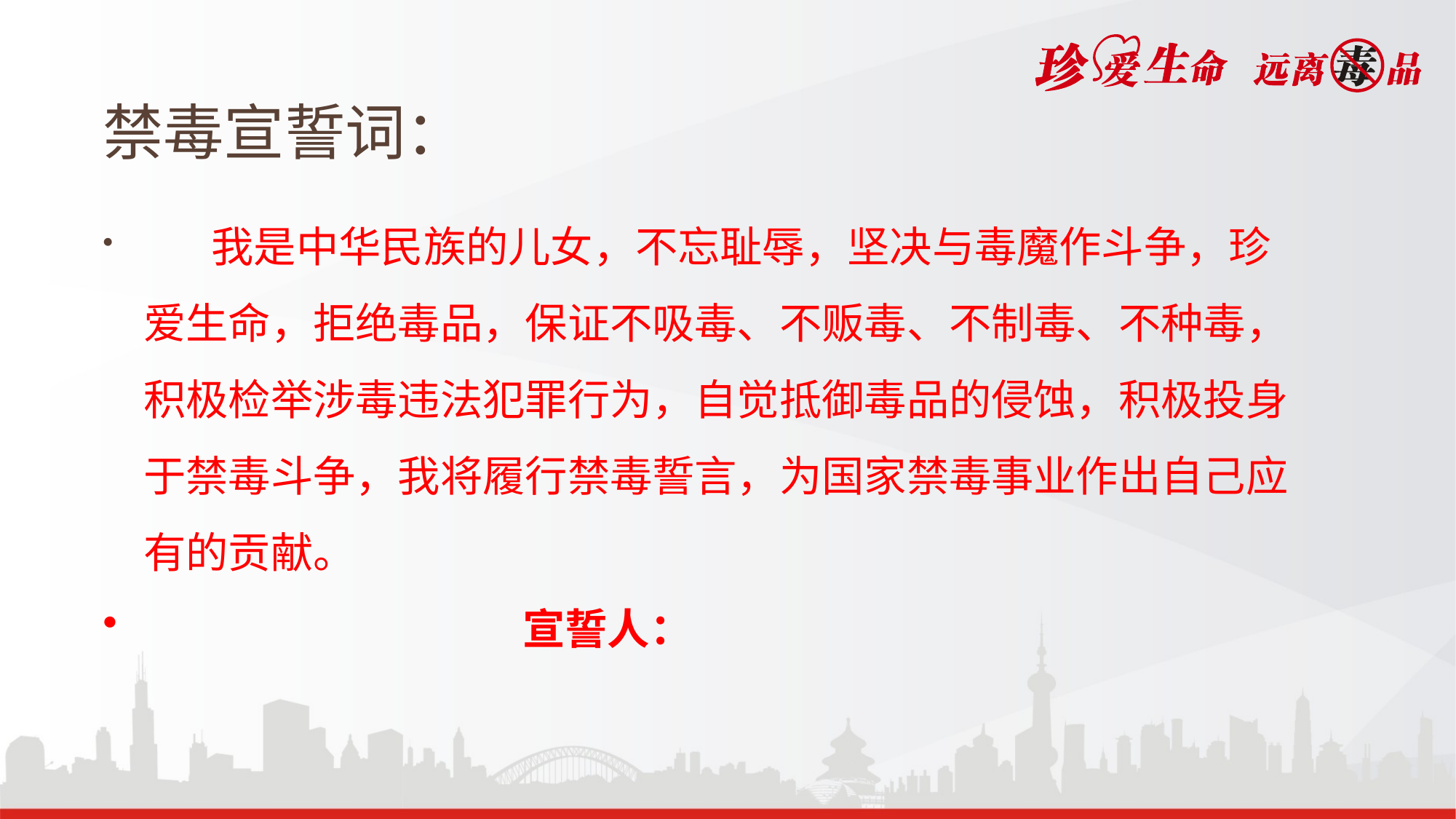

# 禁毒宣誓词：
         我是中华民族的儿女，不忘耻辱，坚决与毒魔作斗争，珍爱生命，拒绝毒品，保证不吸毒、不贩毒、不制毒、不种毒，积极检举涉毒违法犯罪行为，自觉抵御毒品的侵蚀，积极投身于禁毒斗争，我将履行禁毒誓言，为国家禁毒事业作出自己应有的贡献。
                                       宣誓人：